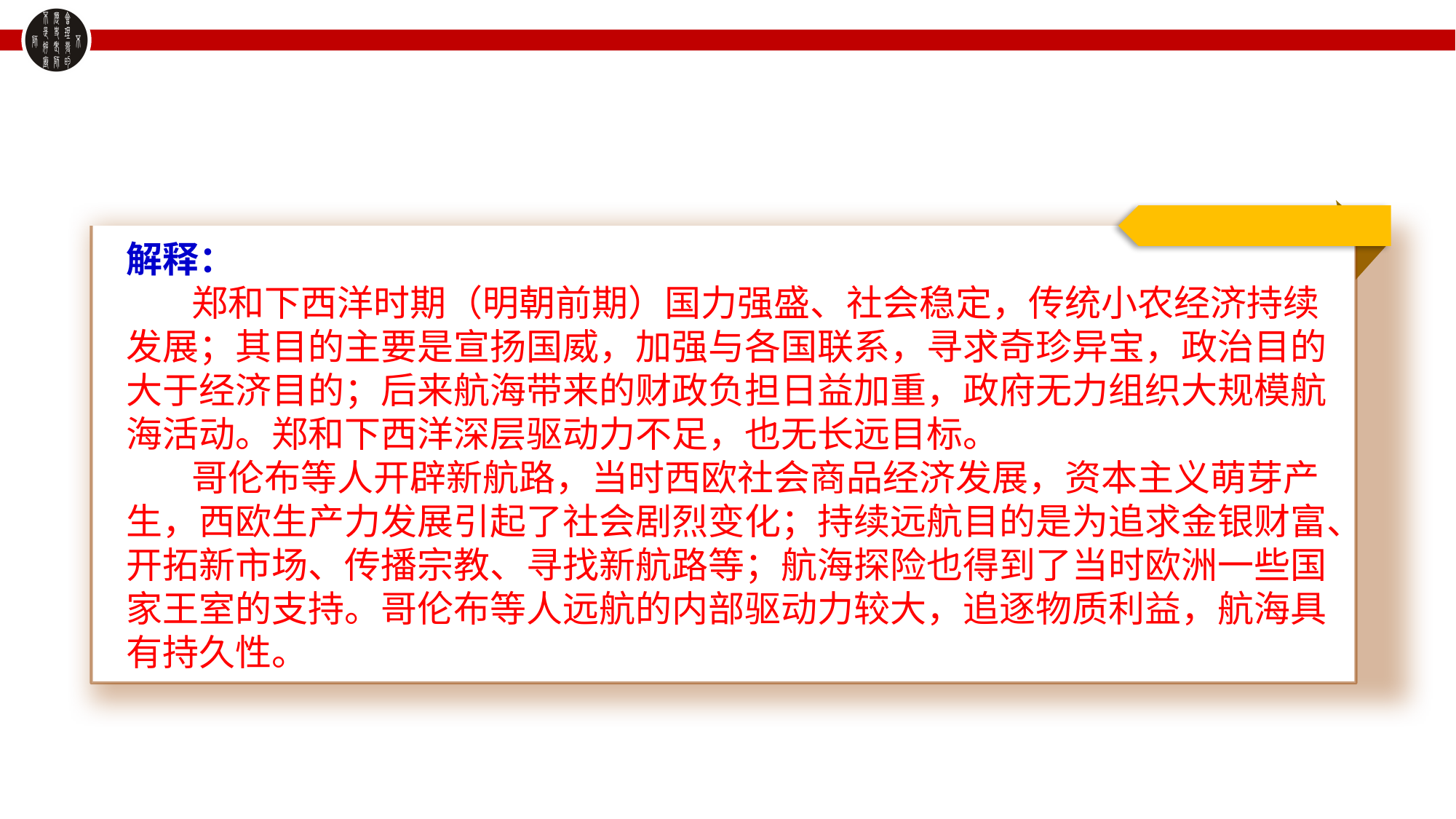

解释：
       郑和下西洋时期（明朝前期）国力强盛、社会稳定，传统小农经济持续发展；其目的主要是宣扬国威，加强与各国联系，寻求奇珍异宝，政治目的大于经济目的；后来航海带来的财政负担日益加重，政府无力组织大规模航海活动。郑和下西洋深层驱动力不足，也无长远目标。
       哥伦布等人开辟新航路，当时西欧社会商品经济发展，资本主义萌芽产生，西欧生产力发展引起了社会剧烈变化；持续远航目的是为追求金银财富、开拓新市场、传播宗教、寻找新航路等；航海探险也得到了当时欧洲一些国家王室的支持。哥伦布等人远航的内部驱动力较大，追逐物质利益，航海具有持久性。